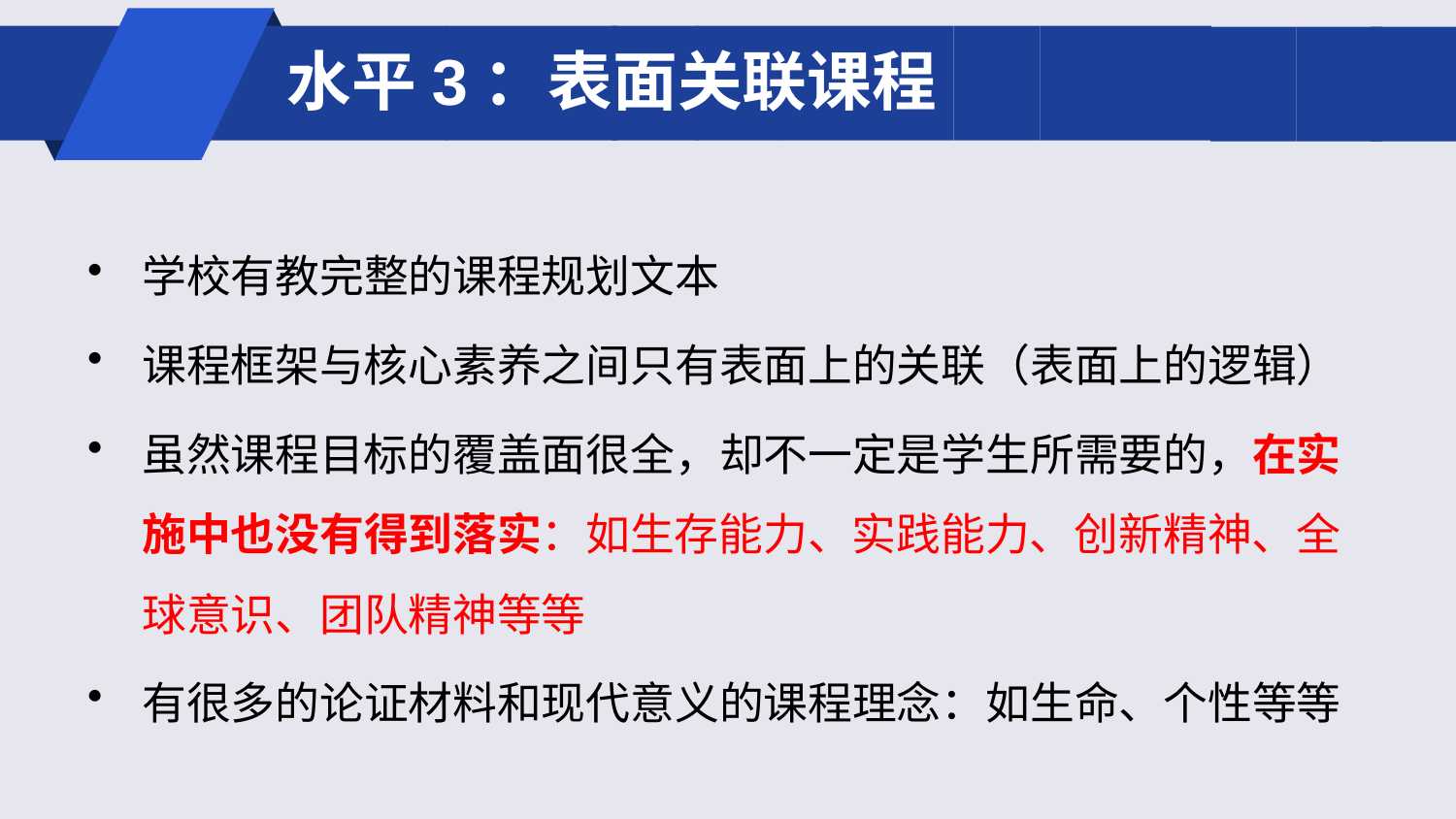

# 水平3：表面关联课程
学校有教完整的课程规划文本
课程框架与核心素养之间只有表面上的关联（表面上的逻辑）
虽然课程目标的覆盖面很全，却不一定是学生所需要的，在实施中也没有得到落实：如生存能力、实践能力、创新精神、全球意识、团队精神等等
有很多的论证材料和现代意义的课程理念：如生命、个性等等